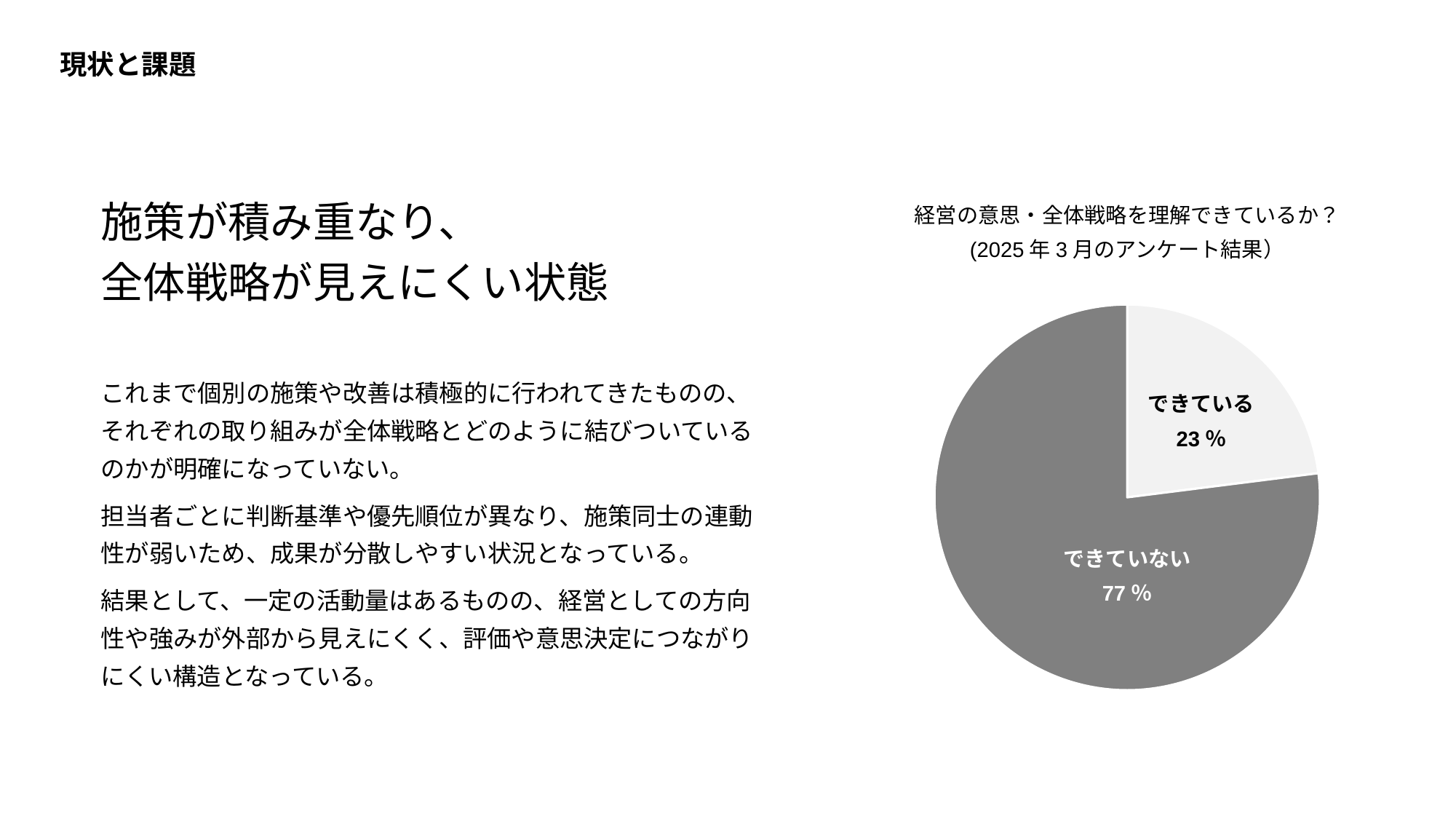

現状と課題
施策が積み重なり、
全体戦略が見えにくい状態
これまで個別の施策や改善は積極的に行われてきたものの、それぞれの取り組みが全体戦略とどのように結びついているのかが明確になっていない。
担当者ごとに判断基準や優先順位が異なり、施策同士の連動性が弱いため、成果が分散しやすい状況となっている。
結果として、一定の活動量はあるものの、経営としての方向性や強みが外部から見えにくく、評価や意思決定につながりにくい構造となっている。
経営の意思・全体戦略を理解できているか？
(2025年3月のアンケート結果）

### Chart

| Category | アンケート結果 |
|---|---|
| できている | 23.0 |
| できていない | 77.0 |
できている
23％
できていない
77％